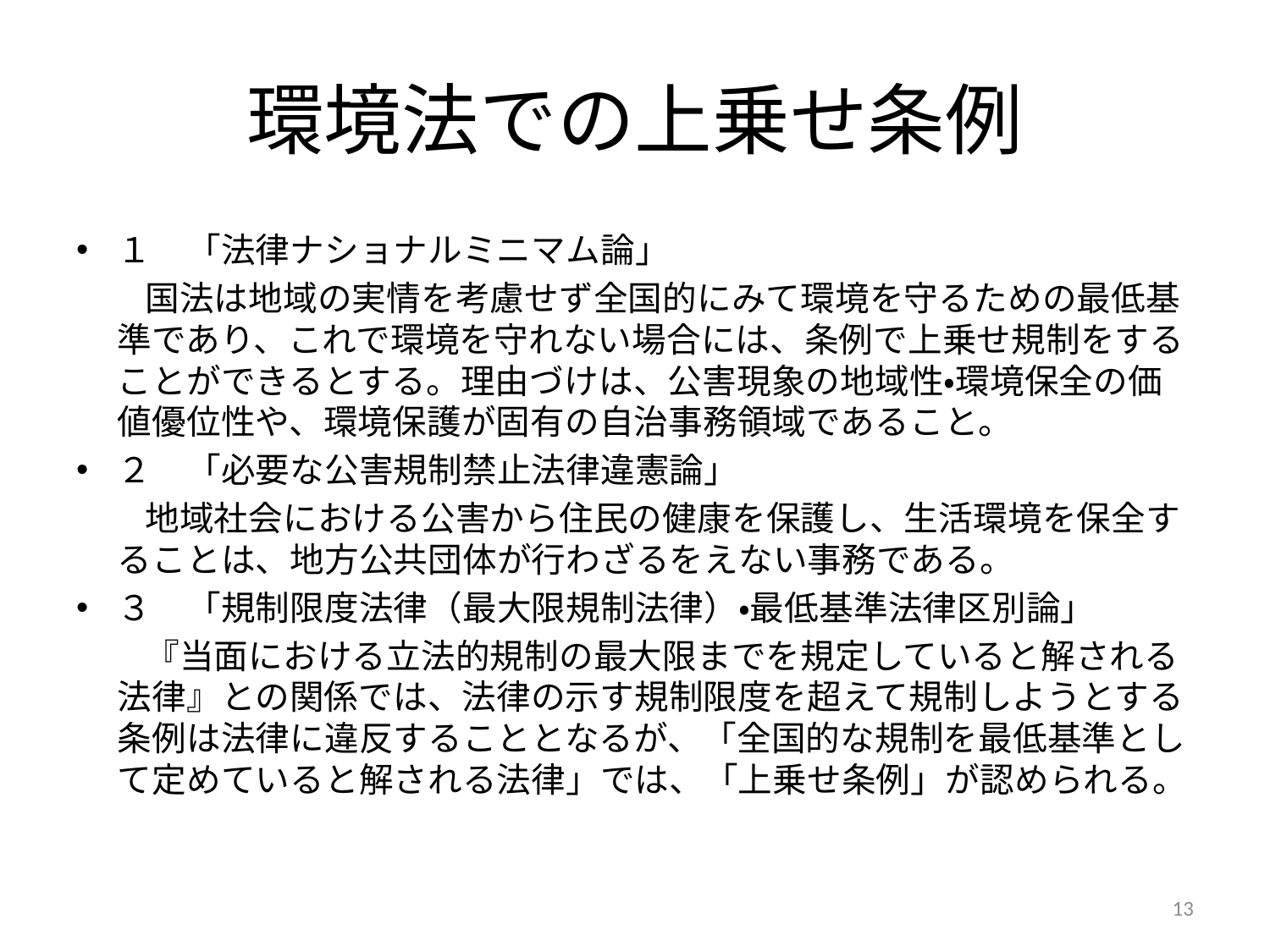

# 環境法での上乗せ条例
１　「法律ナショナルミニマム論」
　　国法は地域の実情を考慮せず全国的にみて環境を守るための最低基準であり、これで環境を守れない場合には、条例で上乗せ規制をすることができるとする。理由づけは、公害現象の地域性・環境保全の価値優位性や、環境保護が固有の自治事務領域であること。
２　「必要な公害規制禁止法律違憲論」
　　地域社会における公害から住民の健康を保護し、生活環境を保全することは、地方公共団体が行わざるをえない事務である。
３　「規制限度法律（最大限規制法律）・最低基準法律区別論」
　　『当面における立法的規制の最大限までを規定していると解される法律』との関係では、法律の示す規制限度を超えて規制しようとする条例は法律に違反することとなるが、「全国的な規制を最低基準として定めていると解される法律」では、「上乗せ条例」が認められる。
13